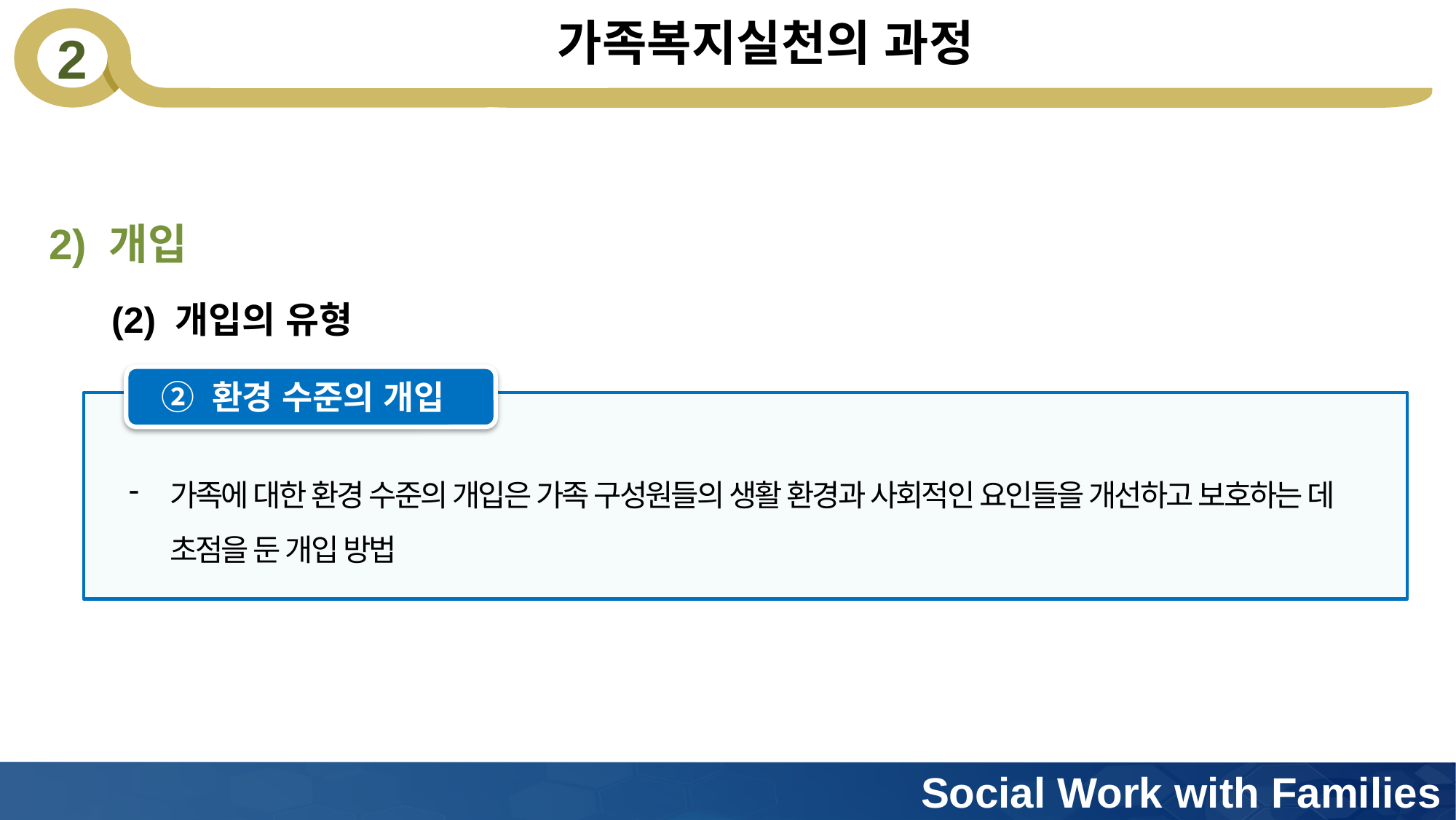

# 가족복지실천의 과정
2) 개입
(2) 개입의 유형

② 환경 수준의 개입

가족에 대한 환경 수준의 개입은 가족 구성원들의 생활 환경과 사회적인 요인들을 개선하고 보호하는 데 초점을 둔 개입 방법